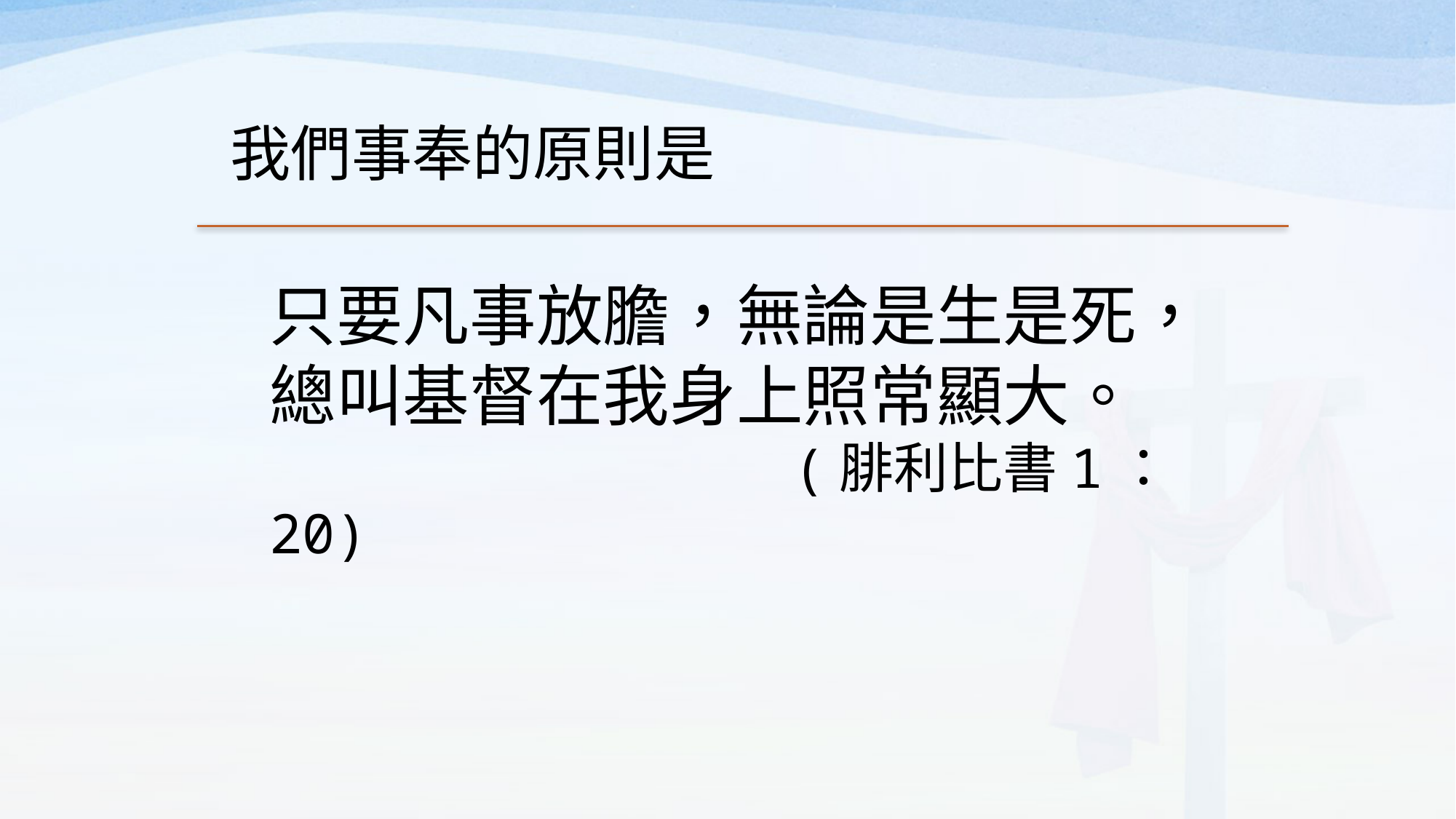

我們事奉的原則是

只要凡事放膽，無論是生是死，總叫基督在我身上照常顯大。
                (腓利比書1：20)